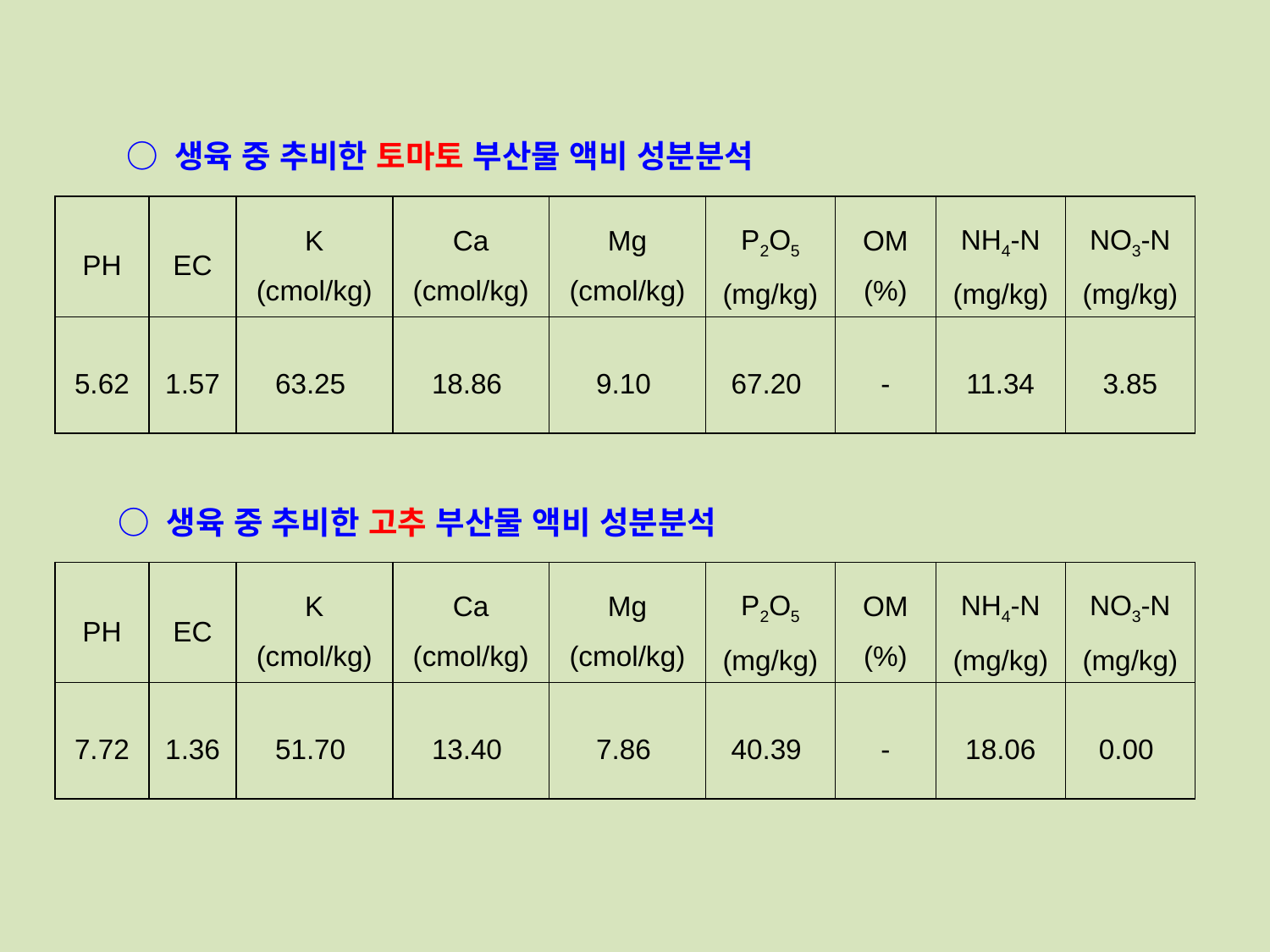

○ 생육 중 추비한 토마토 부산물 액비 성분분석
| PH | EC | K (cmol/kg) | Ca (cmol/kg) | Mg (cmol/kg) | P2O5 (mg/kg) | OM (%) | NH4-N (mg/kg) | NO3-N (mg/kg) |
| --- | --- | --- | --- | --- | --- | --- | --- | --- |
| 5.62 | 1.57 | 63.25 | 18.86 | 9.10 | 67.20 | - | 11.34 | 3.85 |
○ 생육 중 추비한 고추 부산물 액비 성분분석
| PH | EC | K (cmol/kg) | Ca (cmol/kg) | Mg (cmol/kg) | P2O5 (mg/kg) | OM (%) | NH4-N (mg/kg) | NO3-N (mg/kg) |
| --- | --- | --- | --- | --- | --- | --- | --- | --- |
| 7.72 | 1.36 | 51.70 | 13.40 | 7.86 | 40.39 | - | 18.06 | 0.00 |